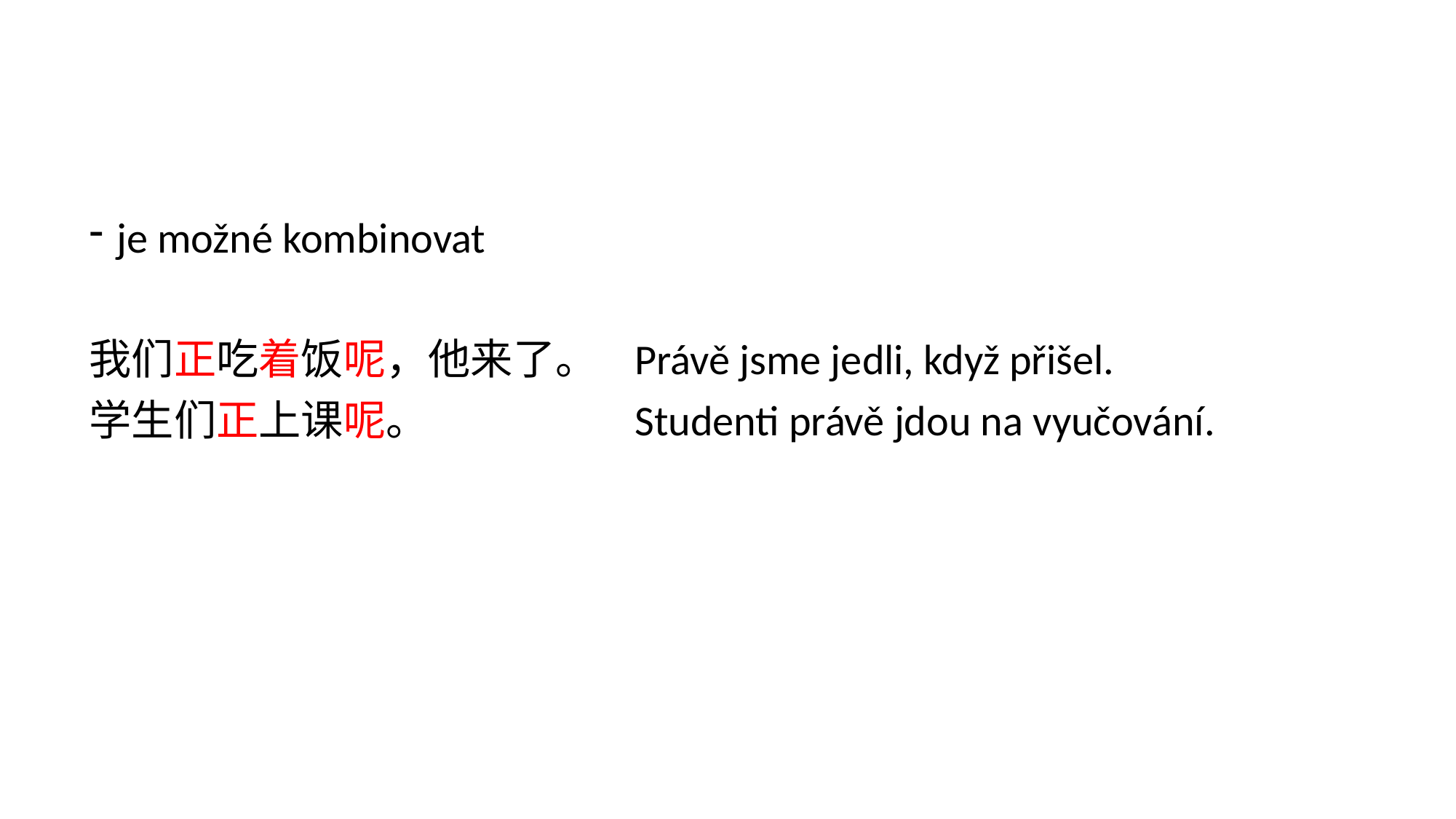

je možné kombinovat

我们正吃着饭呢，他来了。	Právě jsme jedli, když přišel.
学生们正上课呢。		Studenti právě jdou na vyučování.